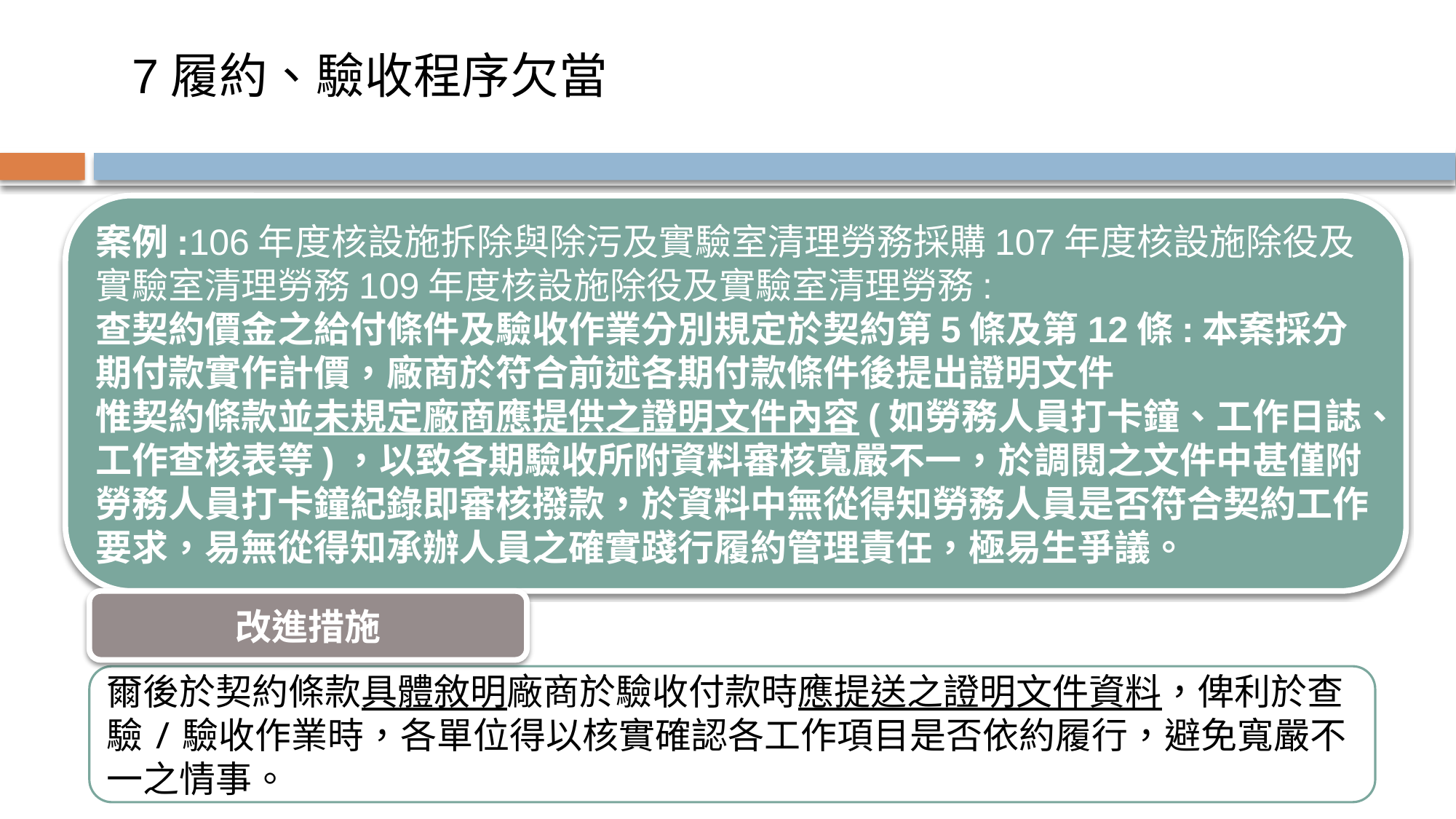

7履約、驗收程序欠當
案例:106年度核設施拆除與除污及實驗室清理勞務採購107年度核設施除役及實驗室清理勞務109年度核設施除役及實驗室清理勞務:
查契約價金之給付條件及驗收作業分別規定於契約第5條及第12條:本案採分期付款實作計價，廠商於符合前述各期付款條件後提出證明文件
惟契約條款並未規定廠商應提供之證明文件內容(如勞務人員打卡鐘、工作日誌、工作查核表等)，以致各期驗收所附資料審核寬嚴不一，於調閱之文件中甚僅附勞務人員打卡鐘紀錄即審核撥款，於資料中無從得知勞務人員是否符合契約工作要求，易無從得知承辦人員之確實踐行履約管理責任，極易生爭議。
改進措施
爾後於契約條款具體敘明廠商於驗收付款時應提送之證明文件資料，俾利於查驗/驗收作業時，各單位得以核實確認各工作項目是否依約履行，避免寬嚴不一之情事。